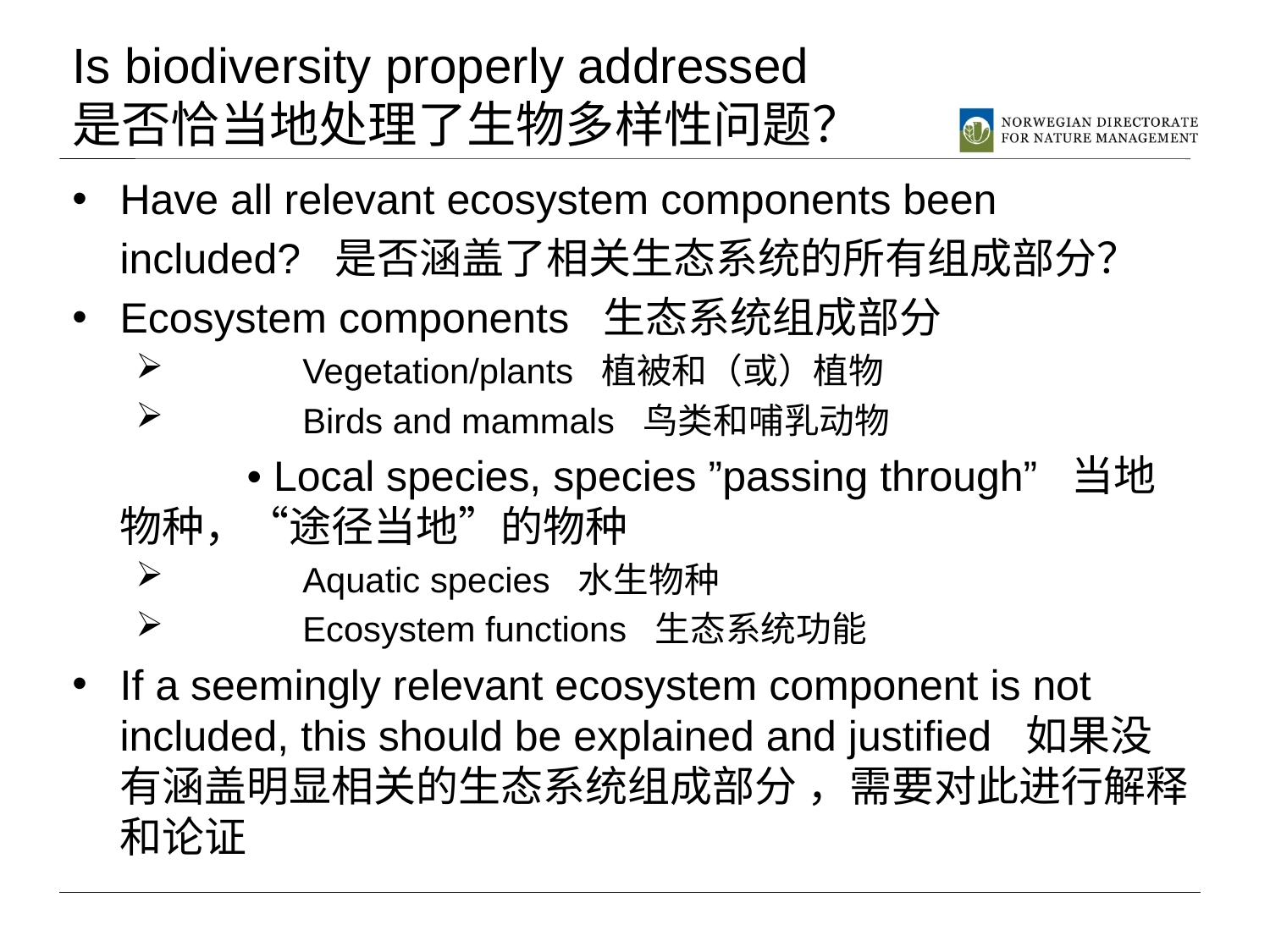

# Is biodiversity properly addressed 是否恰当地处理了生物多样性问题？
Have all relevant ecosystem components been
	included?  是否涵盖了相关生态系统的所有组成部分？
Ecosystem components  生态系统组成部分
	Vegetation/plants  植被和（或）植物
	Birds and mammals  鸟类和哺乳动物
		• Local species, species ”passing through”  当地物种，“途径当地”的物种
	Aquatic species  水生物种
	Ecosystem functions  生态系统功能
If a seemingly relevant ecosystem component is not included, this should be explained and justified  如果没有涵盖明显相关的生态系统组成部分 ，需要对此进行解释和论证